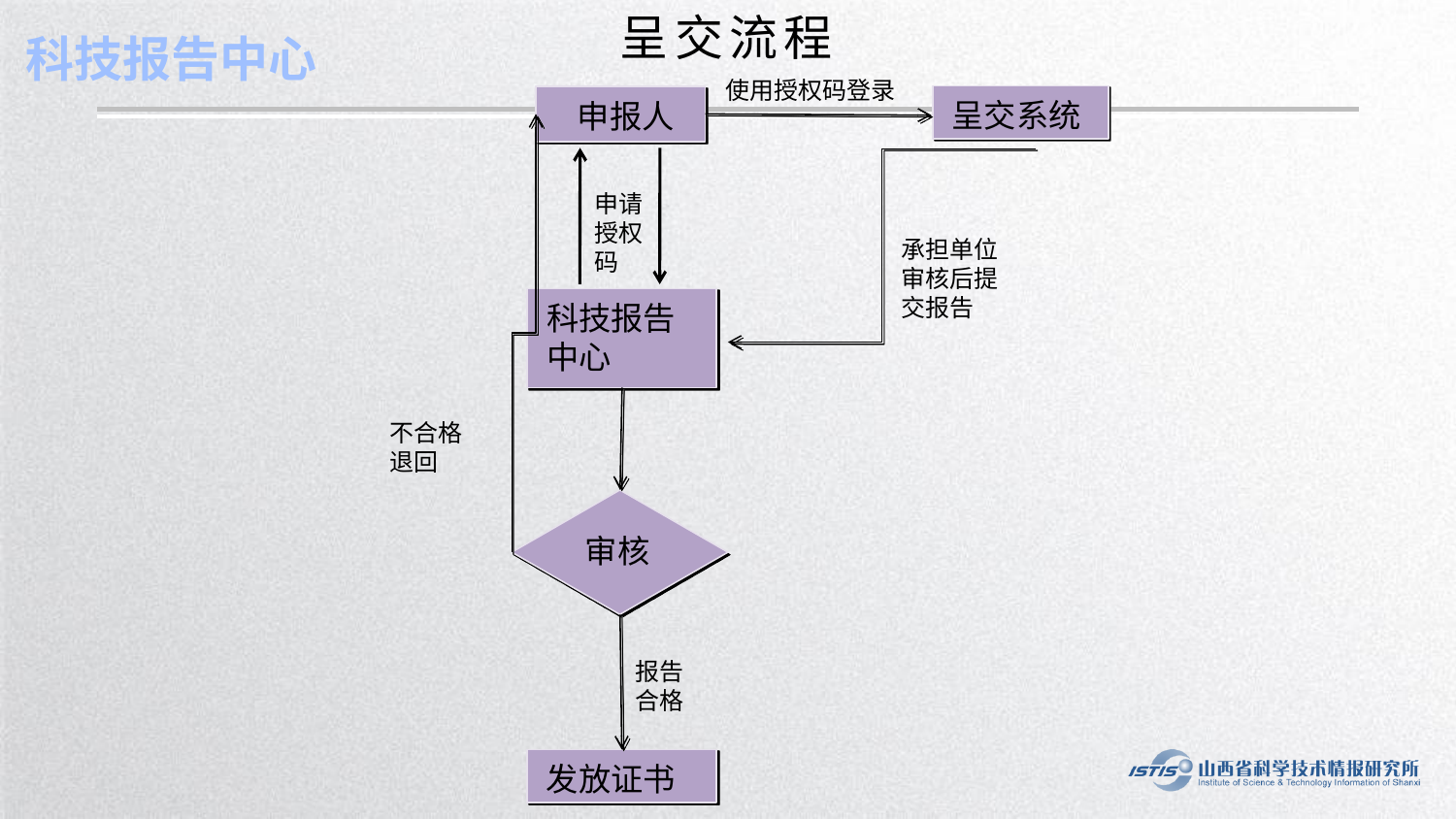

呈交流程
使用授权码登录
呈交系统
  申报人
申请授权码
承担单位审核后提交报告
科技报告中心
不合格退回
审核
报告合格
发放证书